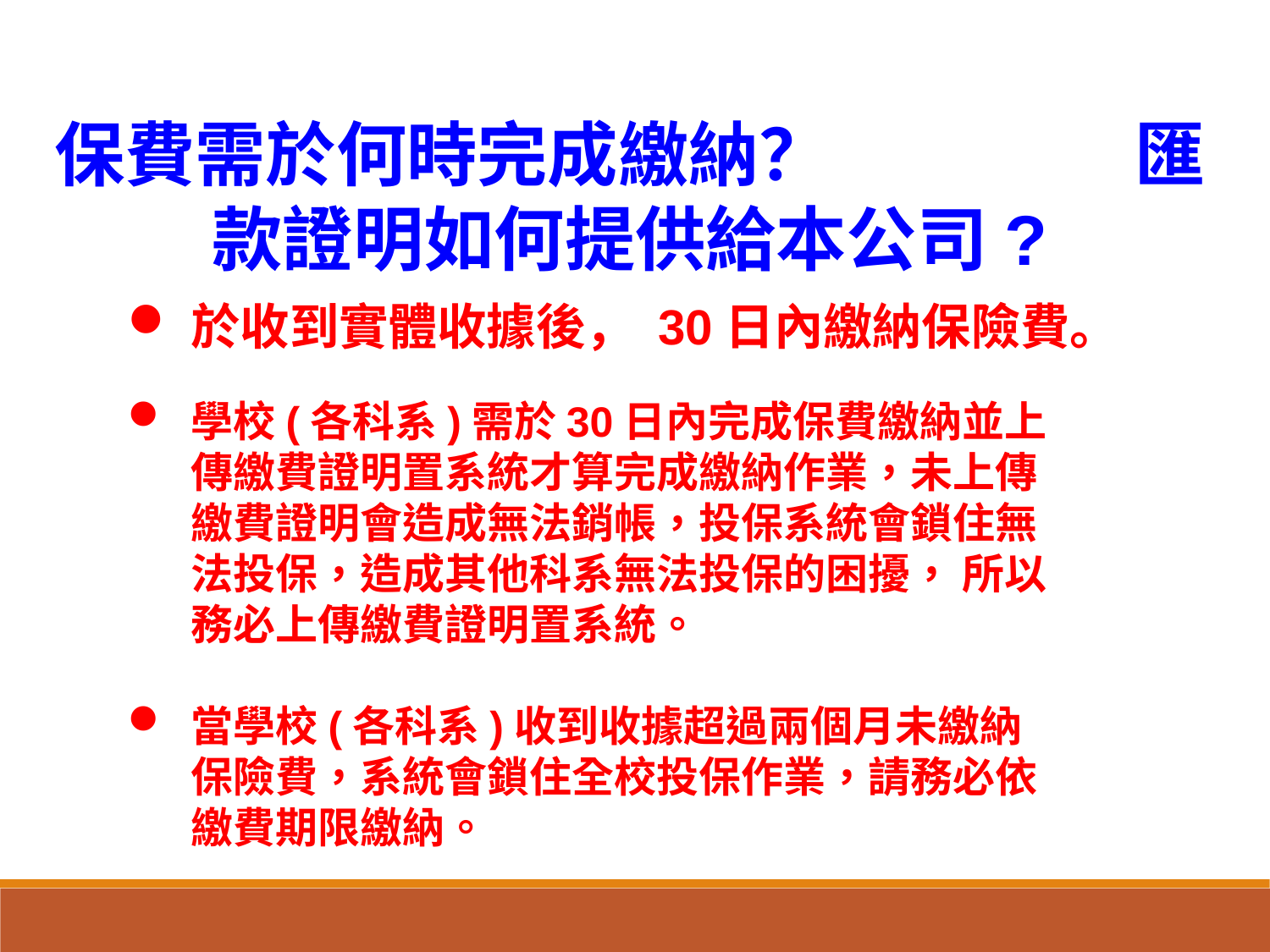

保費需於何時完成繳納？                   匯款證明如何提供給本公司?
於收到實體收據後， 30日內繳納保險費。
學校(各科系)需於30日內完成保費繳納並上傳繳費證明置系統才算完成繳納作業，未上傳繳費證明會造成無法銷帳，投保系統會鎖住無法投保，造成其他科系無法投保的困擾， 所以務必上傳繳費證明置系統。

當學校(各科系)收到收據超過兩個月未繳納保險費，系統會鎖住全校投保作業，請務必依繳費期限繳納。